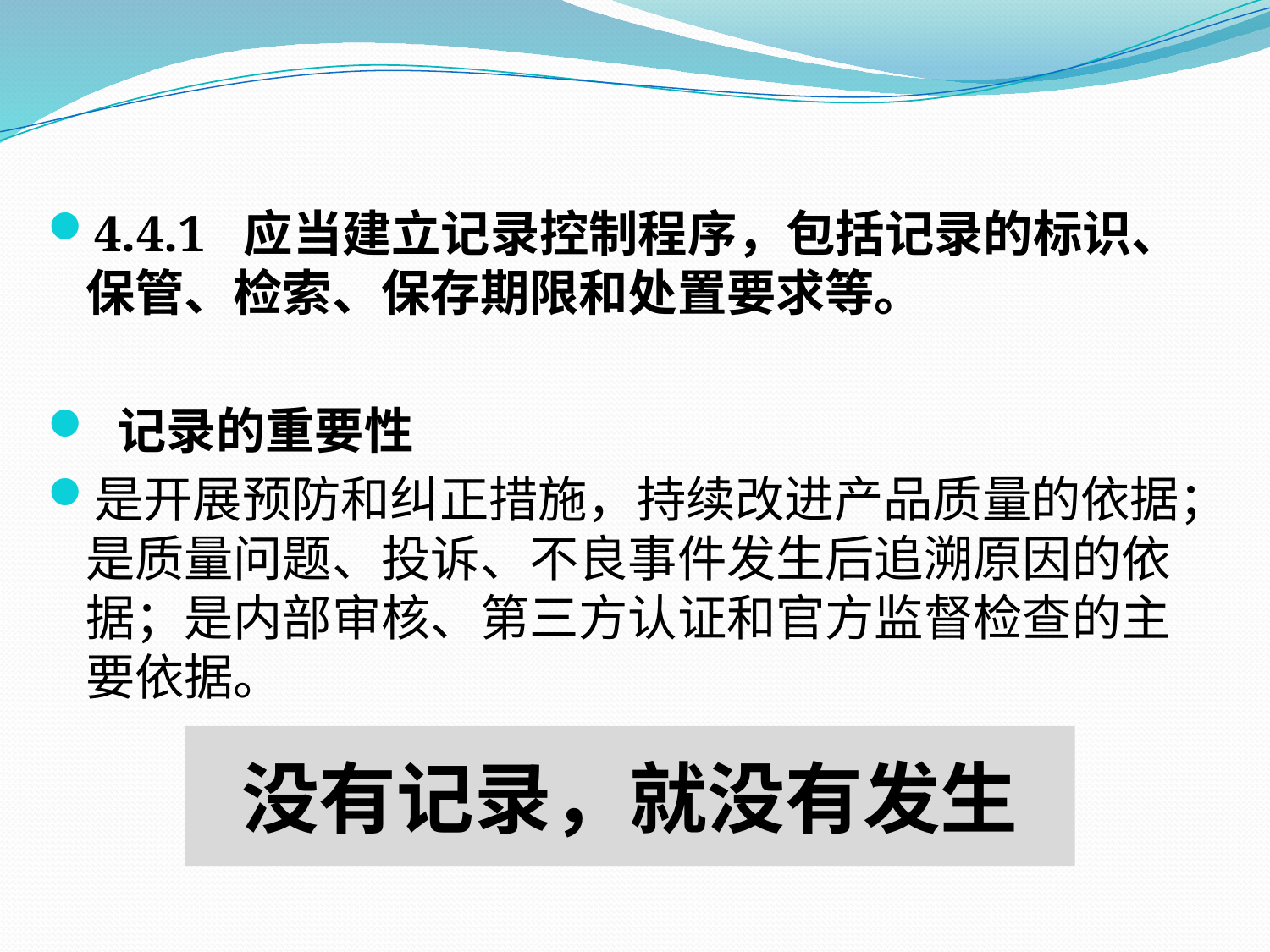

4.4.1  应当建立记录控制程序，包括记录的标识、保管、检索、保存期限和处置要求等。

 记录的重要性
是开展预防和纠正措施，持续改进产品质量的依据；是质量问题、投诉、不良事件发生后追溯原因的依据；是内部审核、第三方认证和官方监督检查的主要依据。

没有记录，就没有发生